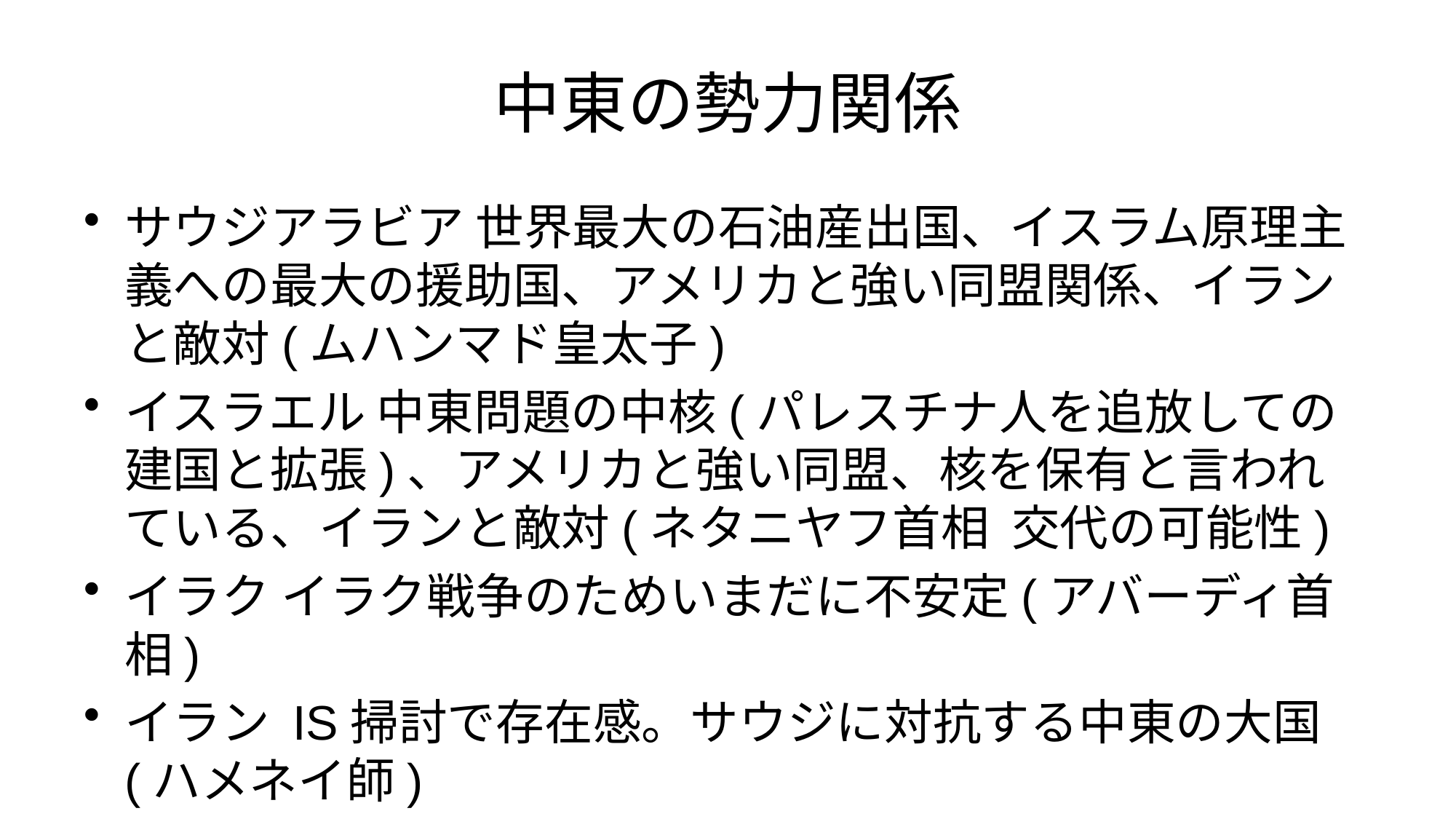

# 中東の勢力関係
サウジアラビア 世界最大の石油産出国、イスラム原理主義への最大の援助国、アメリカと強い同盟関係、イランと敵対(ムハンマド皇太子)
イスラエル 中東問題の中核(パレスチナ人を追放しての建国と拡張)、アメリカと強い同盟、核を保有と言われている、イランと敵対(ネタニヤフ首相  交代の可能性)
イラク イラク戦争のためいまだに不安定(アバーディ首相)
イラン IS掃討で存在感。サウジに対抗する中東の大国(ハメネイ師)
シリア ロシアとの同盟関係。(アサド)